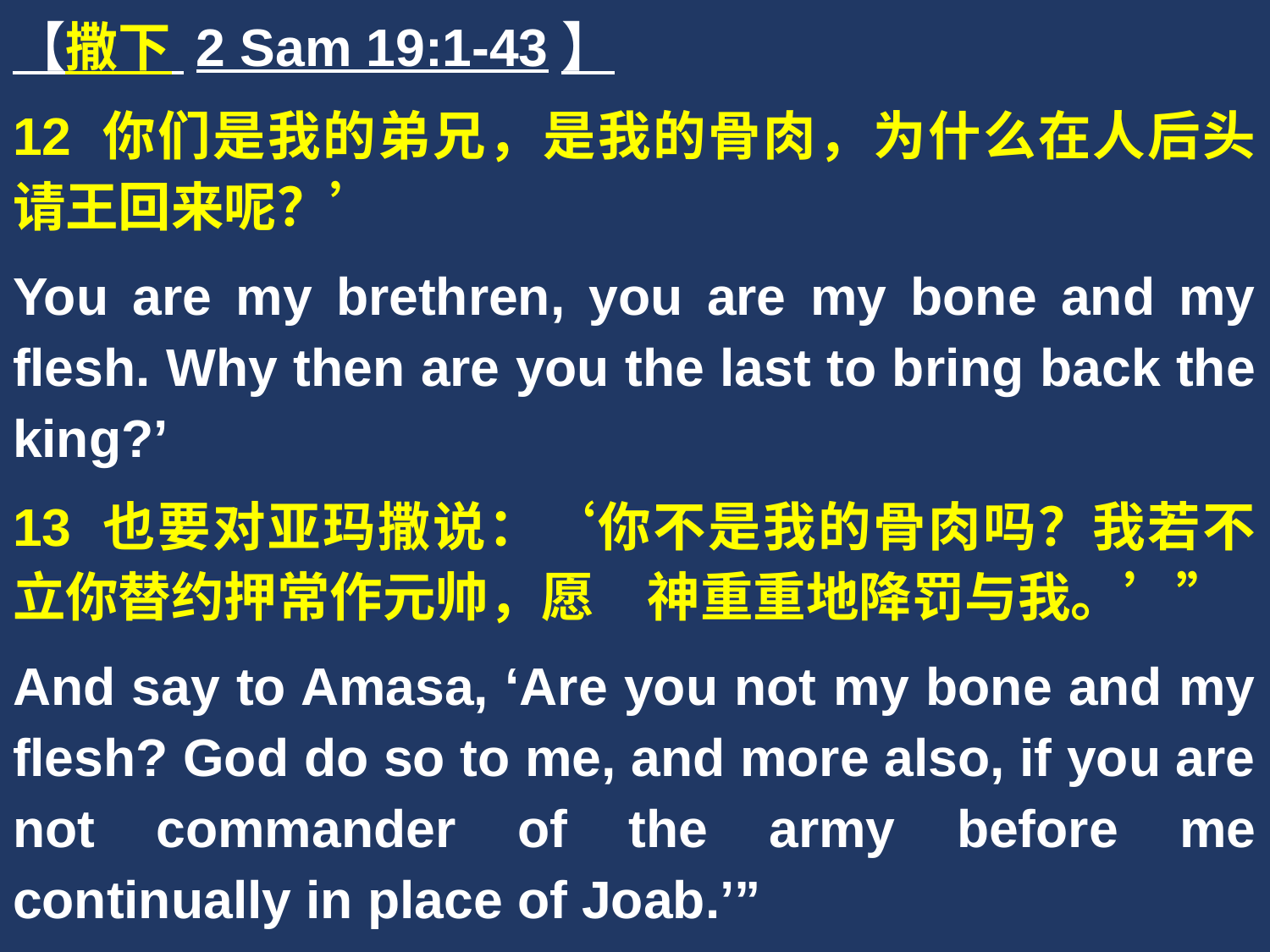

【撒下 2 Sam 19:1-43】
12 你们是我的弟兄，是我的骨肉，为什么在人后头请王回来呢？’
You are my brethren, you are my bone and my flesh. Why then are you the last to bring back the king?’
13 也要对亚玛撒说：‘你不是我的骨肉吗？我若不立你替约押常作元帅，愿　神重重地降罚与我。’”
And say to Amasa, ‘Are you not my bone and my flesh? God do so to me, and more also, if you are not commander of the army before me continually in place of Joab.’”